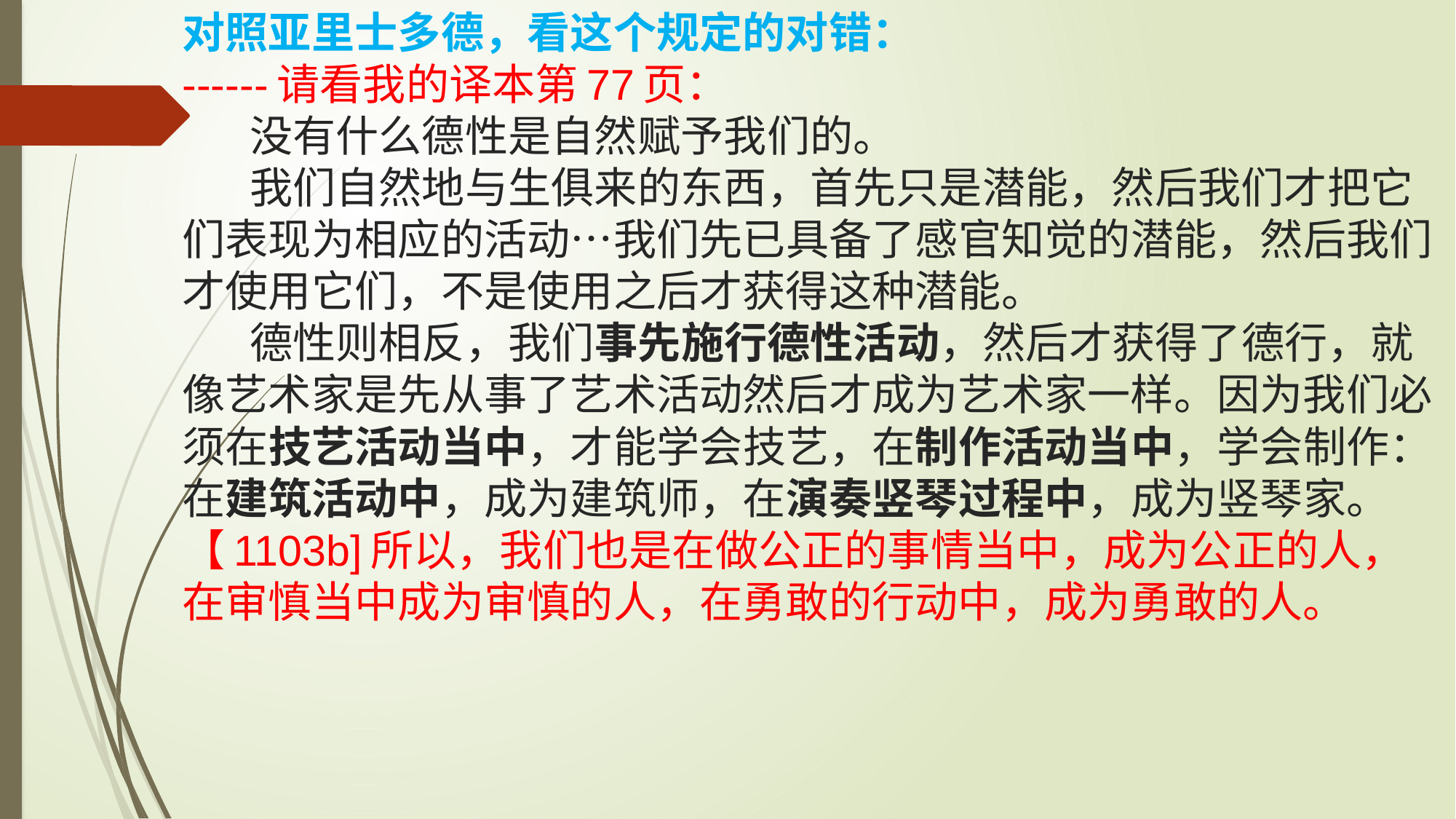

# 对照亚里士多德，看这个规定的对错：  ------请看我的译本第77页： 没有什么德性是自然赋予我们的。 我们自然地与生俱来的东西，首先只是潜能，然后我们才把它们表现为相应的活动…我们先已具备了感官知觉的潜能，然后我们才使用它们，不是使用之后才获得这种潜能。 德性则相反，我们事先施行德性活动，然后才获得了德行，就像艺术家是先从事了艺术活动然后才成为艺术家一样。因为我们必须在技艺活动当中，才能学会技艺，在制作活动当中，学会制作：在建筑活动中，成为建筑师，在演奏竖琴过程中，成为竖琴家。 【1103b]所以，我们也是在做公正的事情当中，成为公正的人，在审慎当中成为审慎的人，在勇敢的行动中，成为勇敢的人。